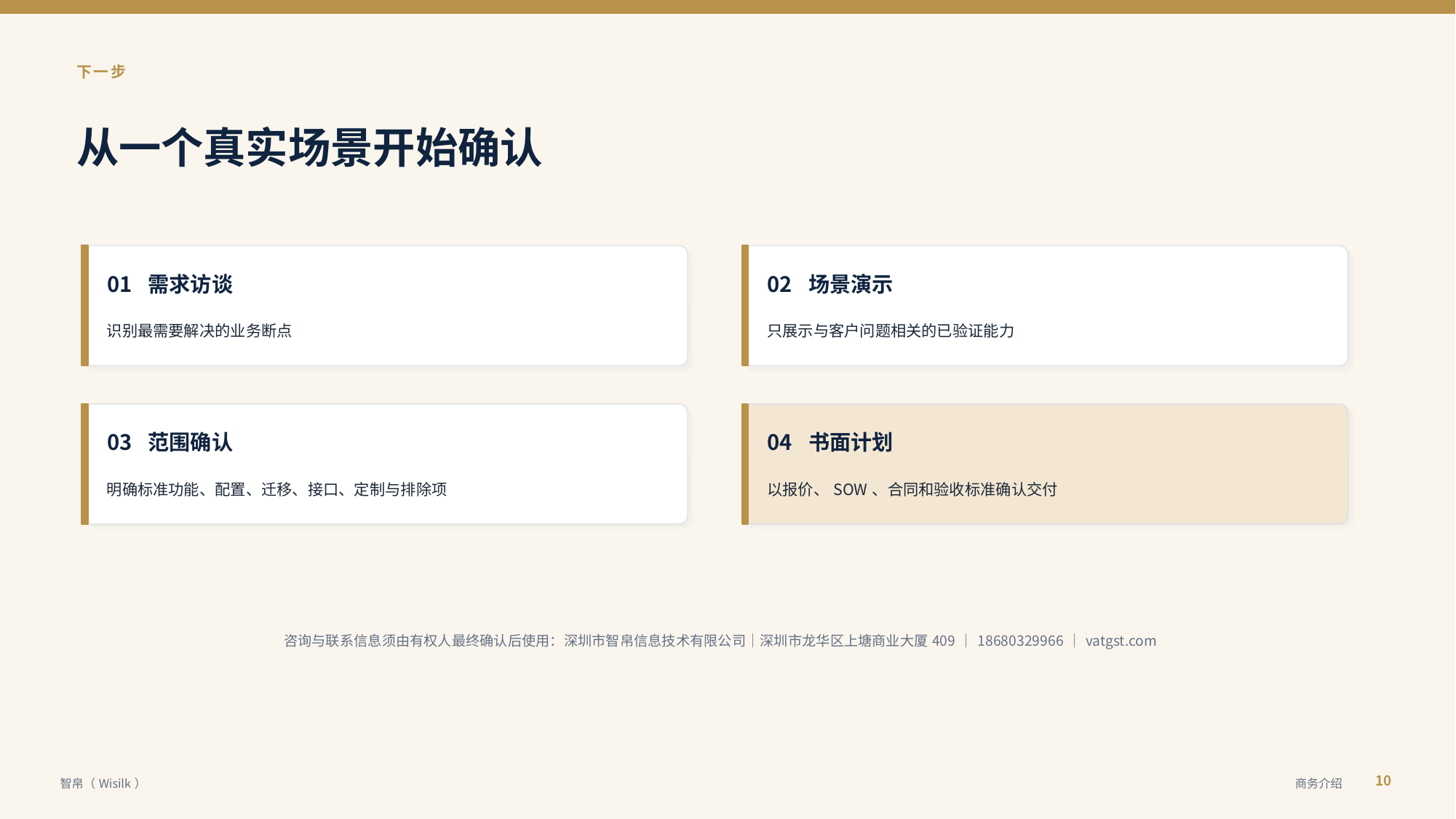

下一步
从一个真实场景开始确认

01  需求访谈
02  场景演示
识别最需要解决的业务断点
只展示与客户问题相关的已验证能力

03  范围确认
04  书面计划
明确标准功能、配置、迁移、接口、定制与排除项
以报价、SOW、合同和验收标准确认交付
咨询与联系信息须由有权人最终确认后使用：深圳市智帛信息技术有限公司｜深圳市龙华区上塘商业大厦409｜18680329966｜vatgst.com
10
智帛（Wisilk）
商务介绍